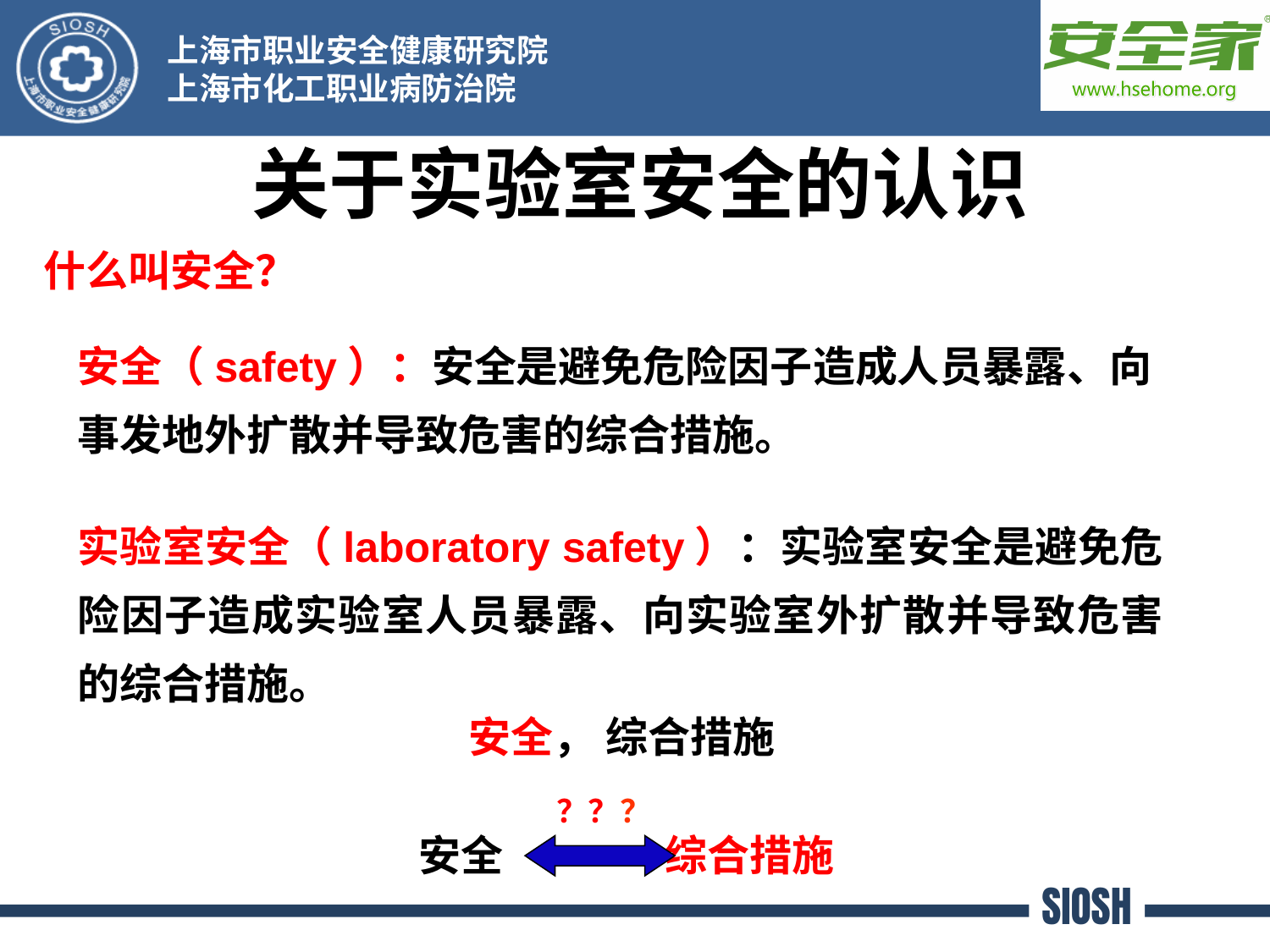

关于实验室安全的认识
什么叫安全？
安全（safety）：安全是避免危险因子造成人员暴露、向事发地外扩散并导致危害的综合措施。
实验室安全（laboratory safety）：实验室安全是避免危险因子造成实验室人员暴露、向实验室外扩散并导致危害的综合措施。
安全， 综合措施
？？？
安全                 综合措施